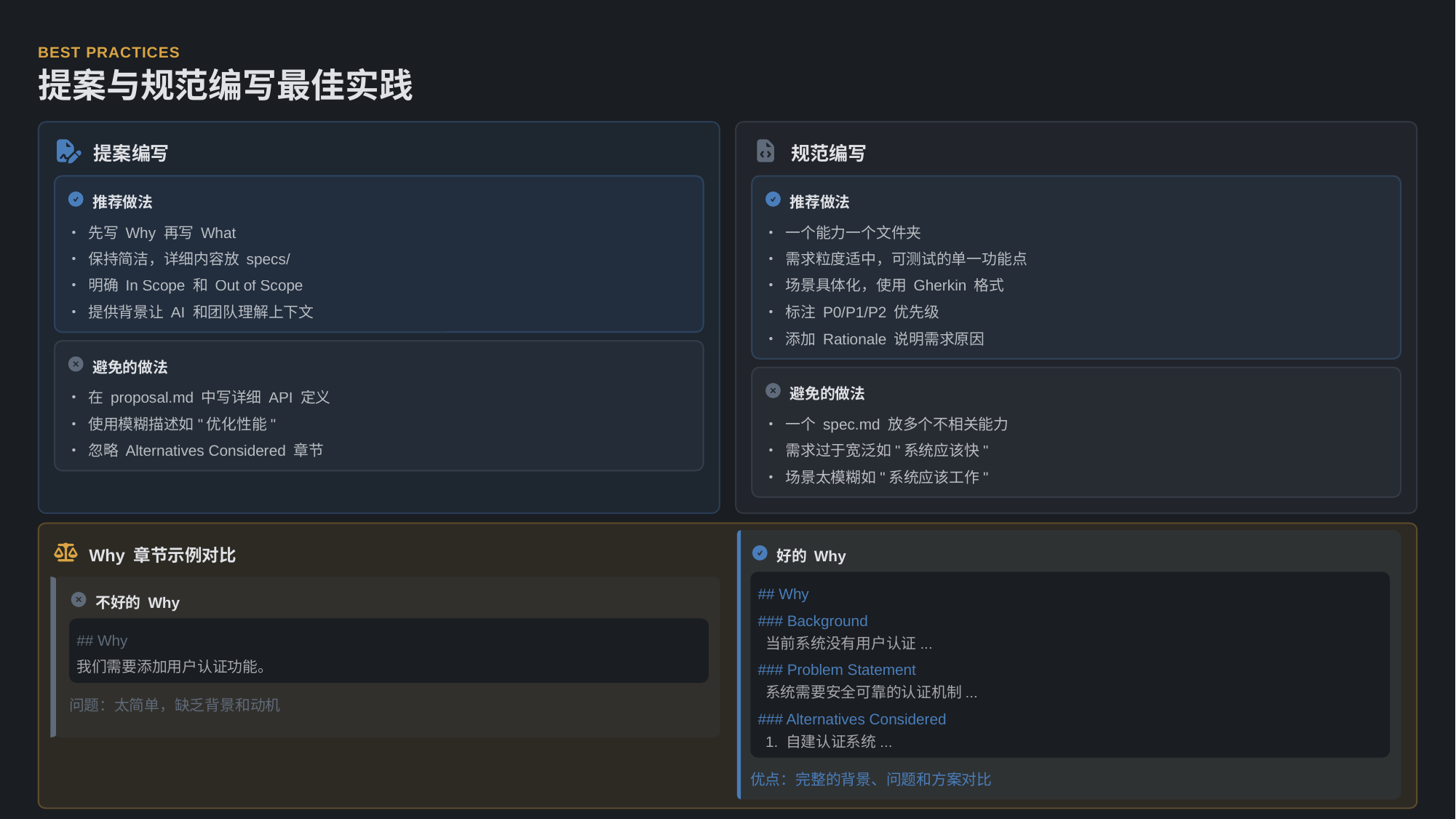

BEST PRACTICES
提案与规范编写最佳实践

提案编写
规范编写

推荐做法
推荐做法

• 先写 Why 再写 What
• 一个能力一个文件夹
• 保持简洁，详细内容放 specs/
• 需求粒度适中，可测试的单一功能点
• 明确 In Scope 和 Out of Scope
• 场景具体化，使用 Gherkin 格式
• 提供背景让 AI 和团队理解上下文
• 标注 P0/P1/P2 优先级
• 添加 Rationale 说明需求原因

避免的做法

避免的做法
• 在 proposal.md 中写详细 API 定义

• 使用模糊描述如"优化性能"
• 一个 spec.md 放多个不相关能力
• 忽略 Alternatives Considered 章节
• 需求过于宽泛如"系统应该快"
• 场景太模糊如"系统应该工作"

Why 章节示例对比
好的 Why

## Why
不好的 Why

### Background

## Why
当前系统没有用户认证...
我们需要添加用户认证功能。
### Problem Statement
系统需要安全可靠的认证机制...
问题：太简单，缺乏背景和动机
### Alternatives Considered
1. 自建认证系统...
优点：完整的背景、问题和方案对比